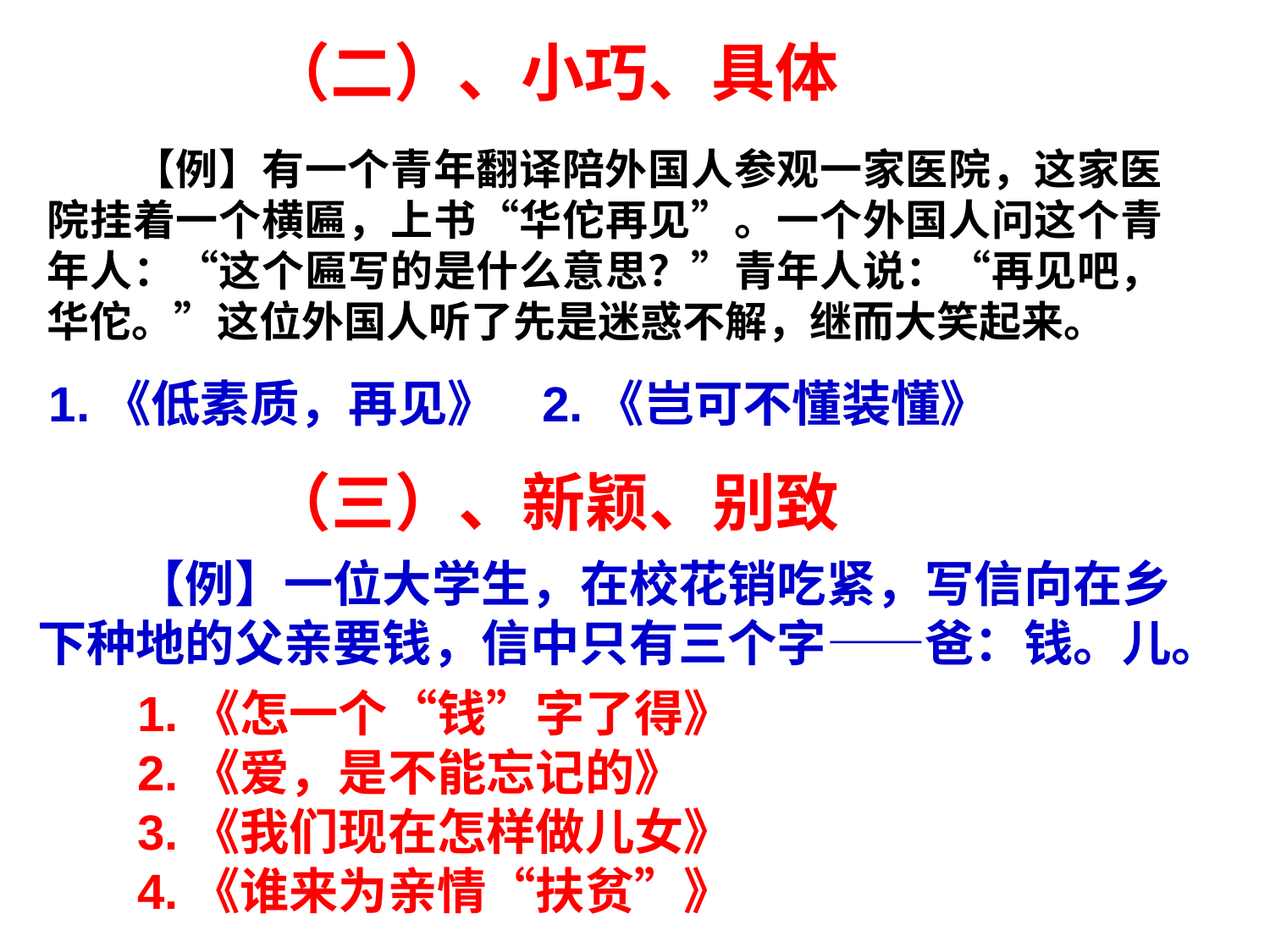

（二）、小巧、具体
　　【例】有一个青年翻译陪外国人参观一家医院，这家医院挂着一个横匾，上书“华佗再见”。一个外国人问这个青年人：“这个匾写的是什么意思？”青年人说：“再见吧，华佗。”这位外国人听了先是迷惑不解，继而大笑起来。
1.《低素质，再见》   2.《岂可不懂装懂》
（三）、新颖、别致
　　【例】一位大学生，在校花销吃紧，写信向在乡下种地的父亲要钱，信中只有三个字——爸：钱。儿。
1.《怎一个“钱”字了得》
2.《爱，是不能忘记的》
3.《我们现在怎样做儿女》
4.《谁来为亲情“扶贫”》